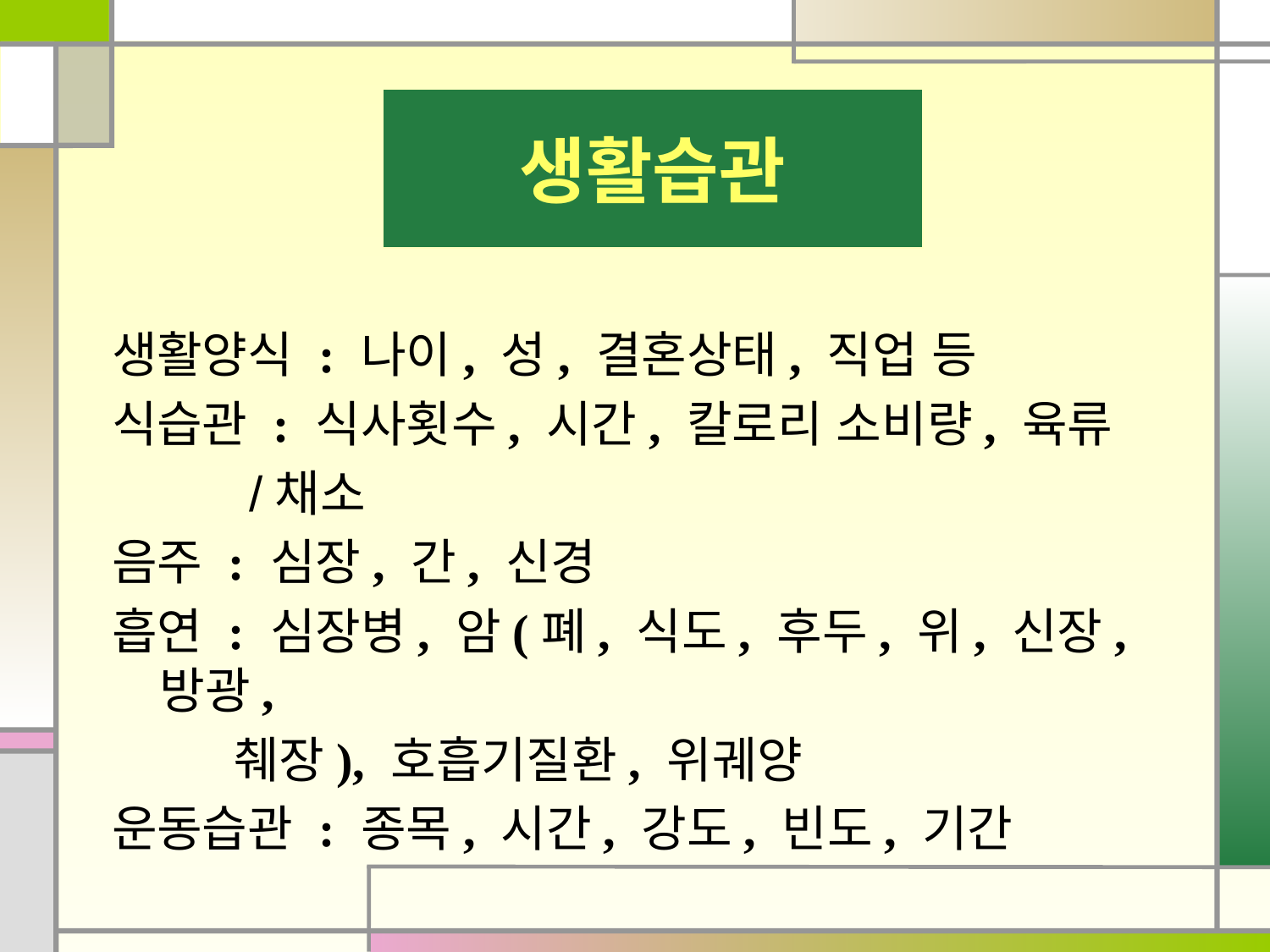

생활습관
생활양식 : 나이, 성, 결혼상태, 직업 등
식습관 : 식사횟수, 시간, 칼로리 소비량, 육류
          /채소
음주 : 심장, 간, 신경
흡연 : 심장병, 암(폐, 식도, 후두, 위, 신장, 방광,
        췌장), 호흡기질환, 위궤양
운동습관 : 종목, 시간, 강도, 빈도, 기간